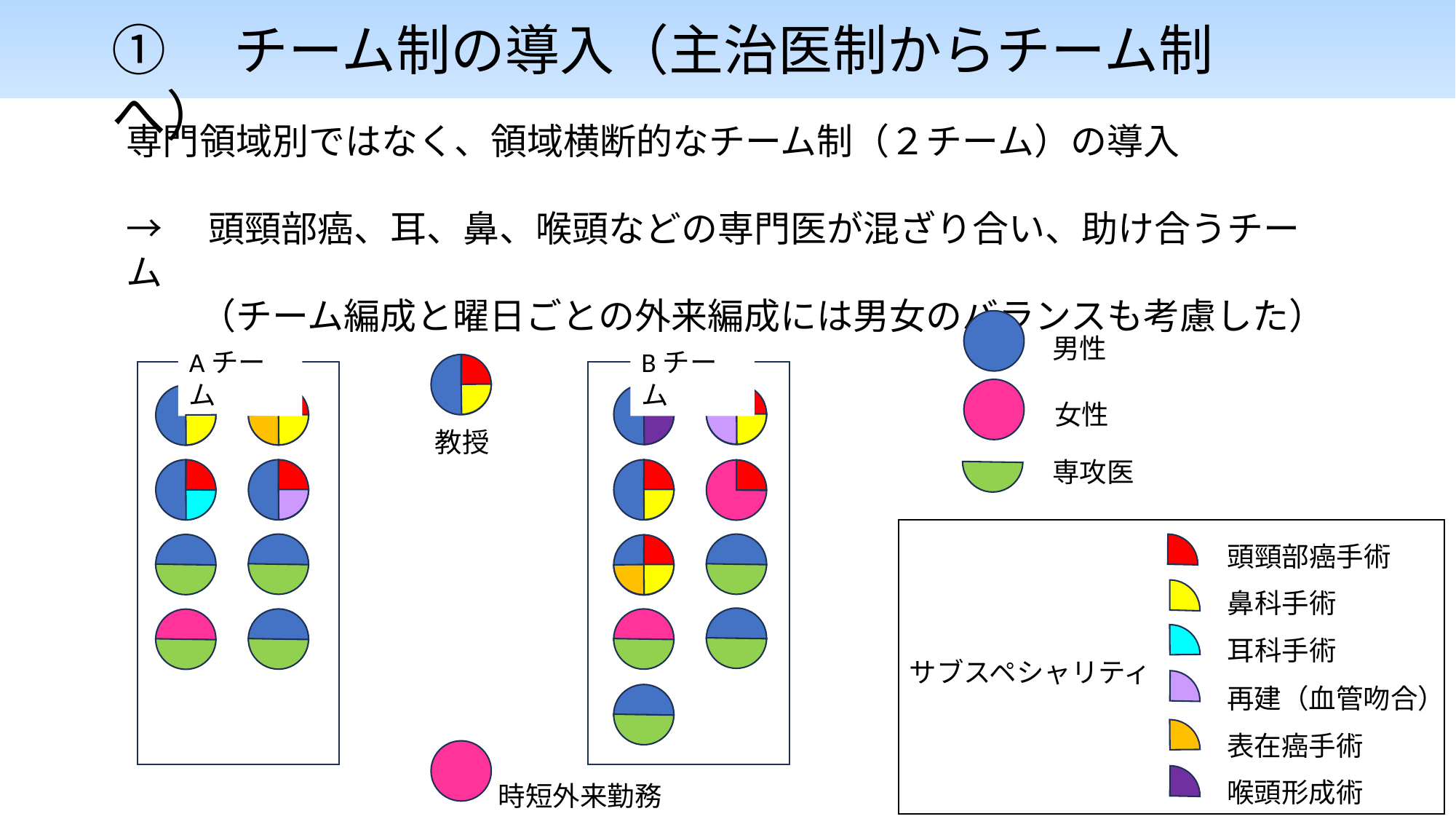

①　チーム制の導入（主治医制からチーム制へ）
専門領域別ではなく、領域横断的なチーム制（２チーム）の導入

→　頭頸部癌、耳、鼻、喉頭などの専門医が混ざり合い、助け合うチーム
　　（チーム編成と曜日ごとの外来編成には男女のバランスも考慮した）

男性
Aチーム
Bチーム

女性
教授

専攻医

頭頸部癌手術

鼻科手術

耳科手術

再建（血管吻合）

表在癌手術

喉頭形成術

サブスペシャリティ

時短外来勤務